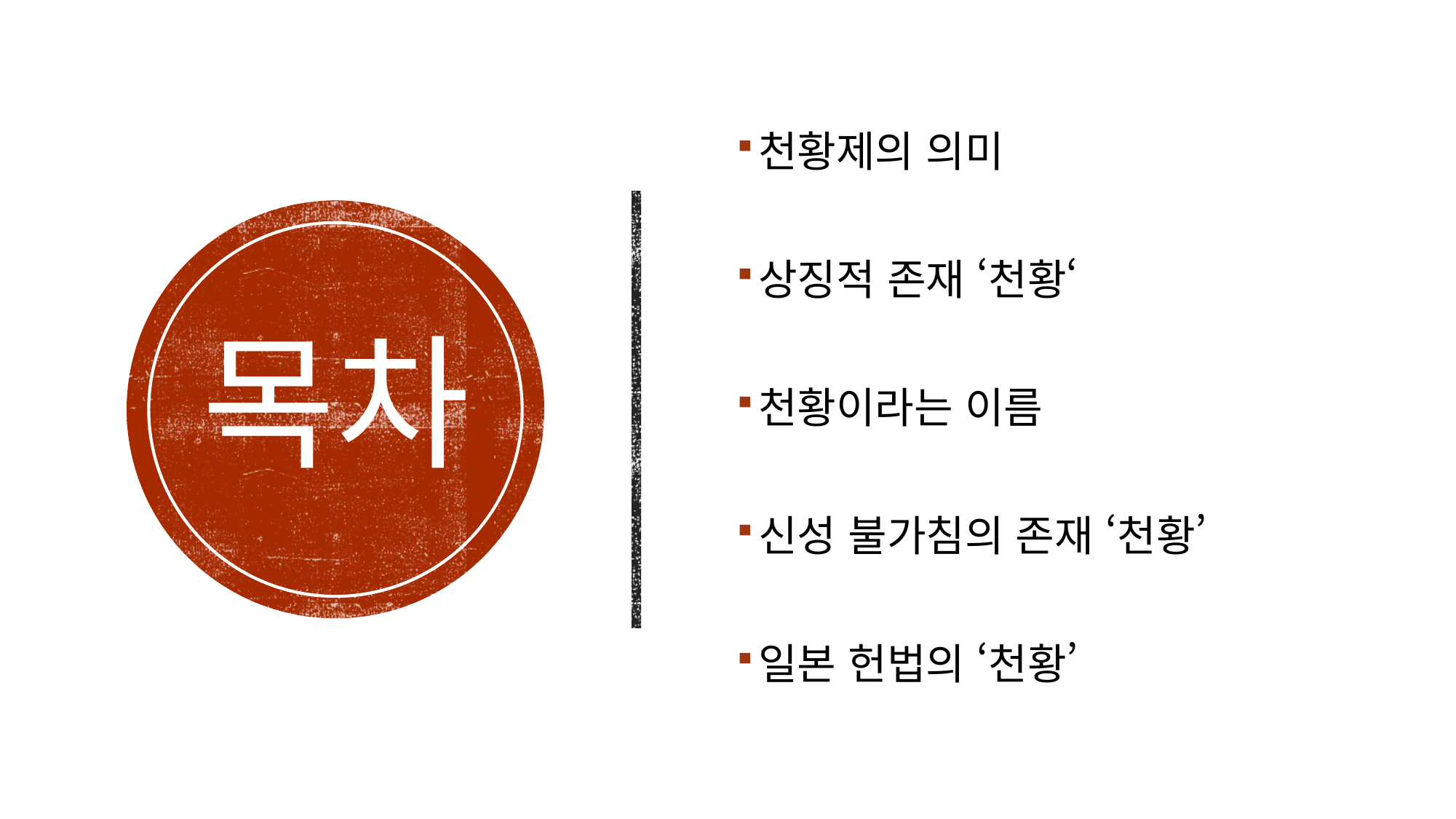

천황제의 의미

상징적 존재 ‘천황‘

천황이라는 이름

신성 불가침의 존재 ‘천황’

일본 헌법의 ‘천황’

# 목차